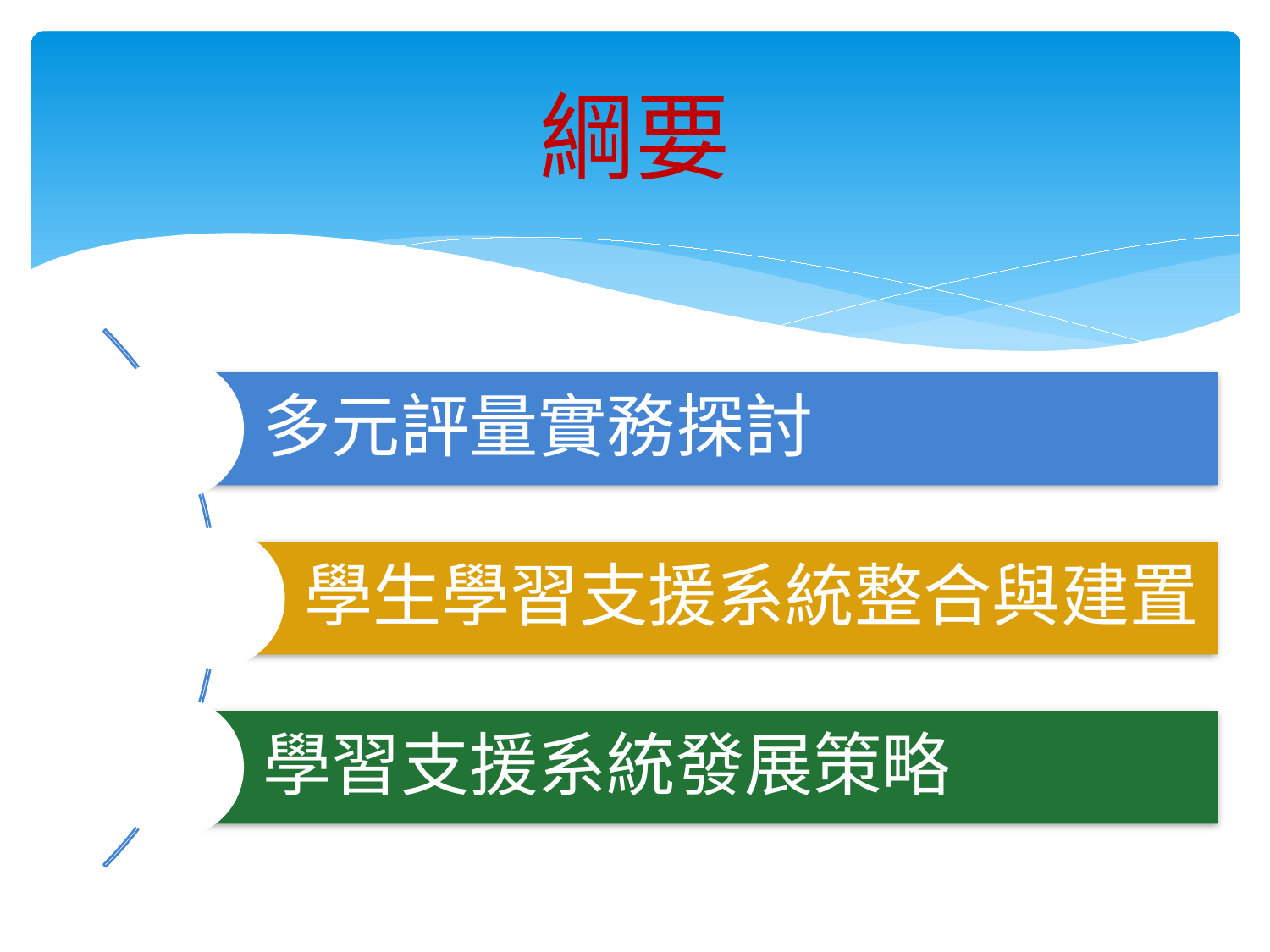

# 綱要
多元評量實務探討
學生學習支援系統整合與建置
學習支援系統發展策略